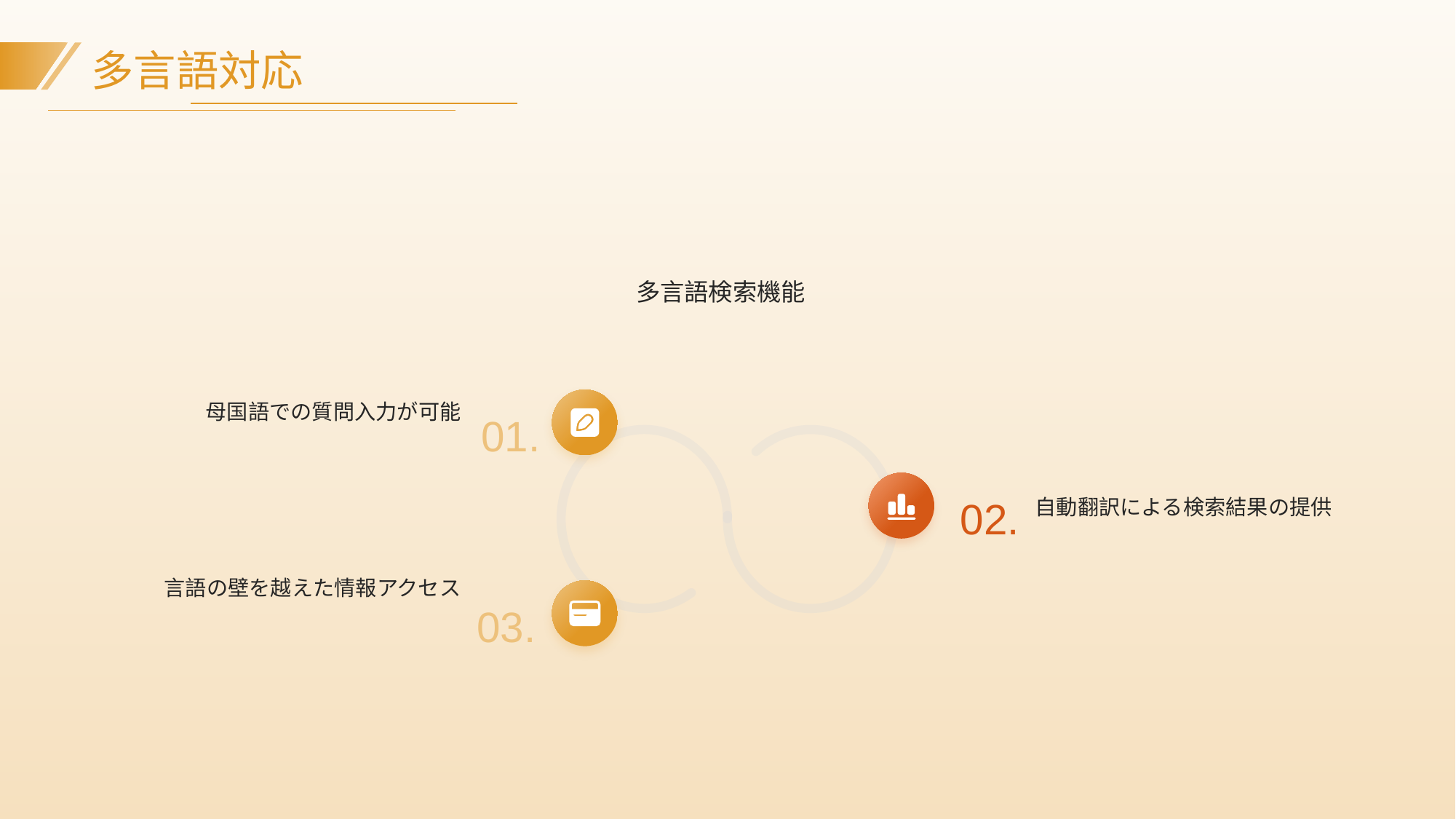

多言語対応

多言語検索機能
母国語での質問入力が可能

01.

自動翻訳による検索結果の提供
02.
言語の壁を越えた情報アクセス

03.